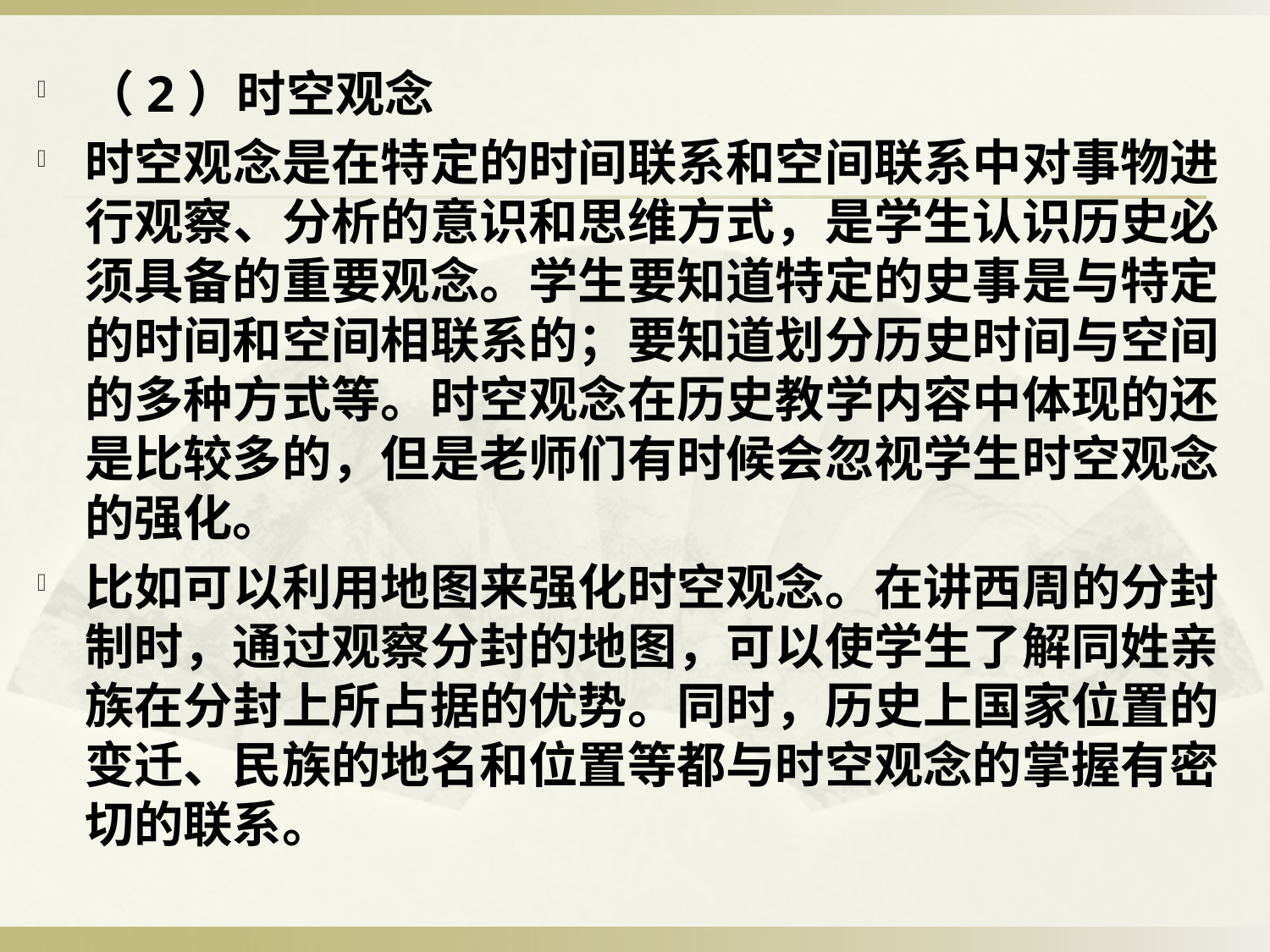

（2）时空观念
时空观念是在特定的时间联系和空间联系中对事物进行观察、分析的意识和思维方式，是学生认识历史必须具备的重要观念。学生要知道特定的史事是与特定的时间和空间相联系的；要知道划分历史时间与空间的多种方式等。时空观念在历史教学内容中体现的还是比较多的，但是老师们有时候会忽视学生时空观念的强化。
比如可以利用地图来强化时空观念。在讲西周的分封制时，通过观察分封的地图，可以使学生了解同姓亲族在分封上所占据的优势。同时，历史上国家位置的变迁、民族的地名和位置等都与时空观念的掌握有密切的联系。